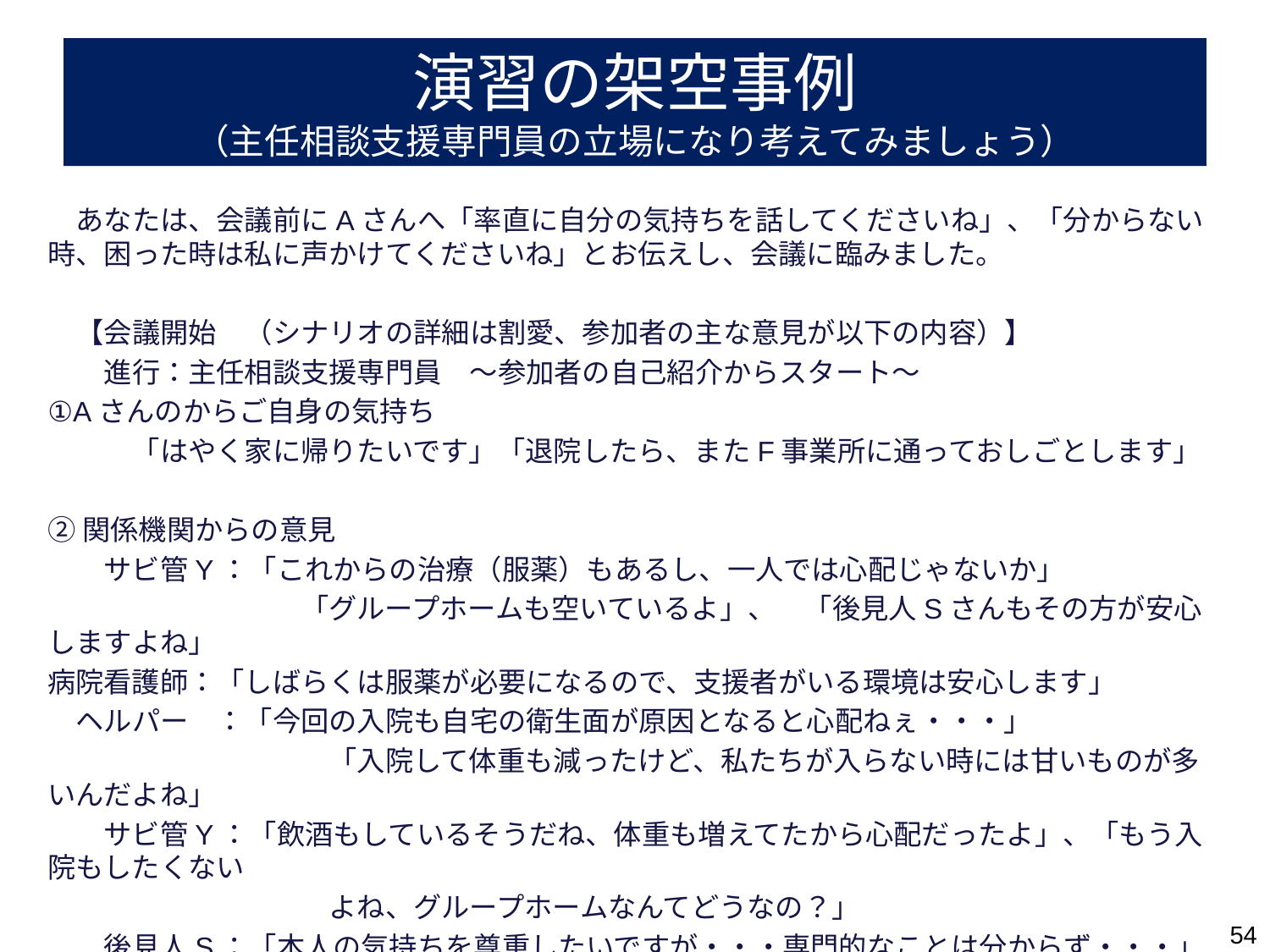

# 演習の架空事例 （主任相談支援専門員の立場になり考えてみましょう）
　あなたは、会議前にAさんへ「率直に自分の気持ちを話してくださいね」、「分からない時、困った時は私に声かけてくださいね」とお伝えし、会議に臨みました。

　【会議開始　（シナリオの詳細は割愛、参加者の主な意見が以下の内容）】
　　進行：主任相談支援専門員　～参加者の自己紹介からスタート～
①Aさんのからご自身の気持ち
　　　「はやく家に帰りたいです」「退院したら、またF事業所に通っておしごとします」

②関係機関からの意見
　　サビ管Y：「これからの治療（服薬）もあるし、一人では心配じゃないか」
　　　　　　　　　「グループホームも空いているよ」、　「後見人Sさんもその方が安心しますよね」
病院看護師：「しばらくは服薬が必要になるので、支援者がいる環境は安心します」
　ヘルパー　：「今回の入院も自宅の衛生面が原因となると心配ねぇ・・・」
　　　　　　　　　　「入院して体重も減ったけど、私たちが入らない時には甘いものが多いんだよね」
　　サビ管Y：「飲酒もしているそうだね、体重も増えてたから心配だったよ」、「もう入院もしたくない
　　　　　　　　　　よね、グループホームなんてどうなの？」
　　後見人S：「本人の気持ちを尊重したいですが・・・専門的なことは分からず・・・」
　　　　　　　　　　「必要な契約等があれば私が対応します」
54